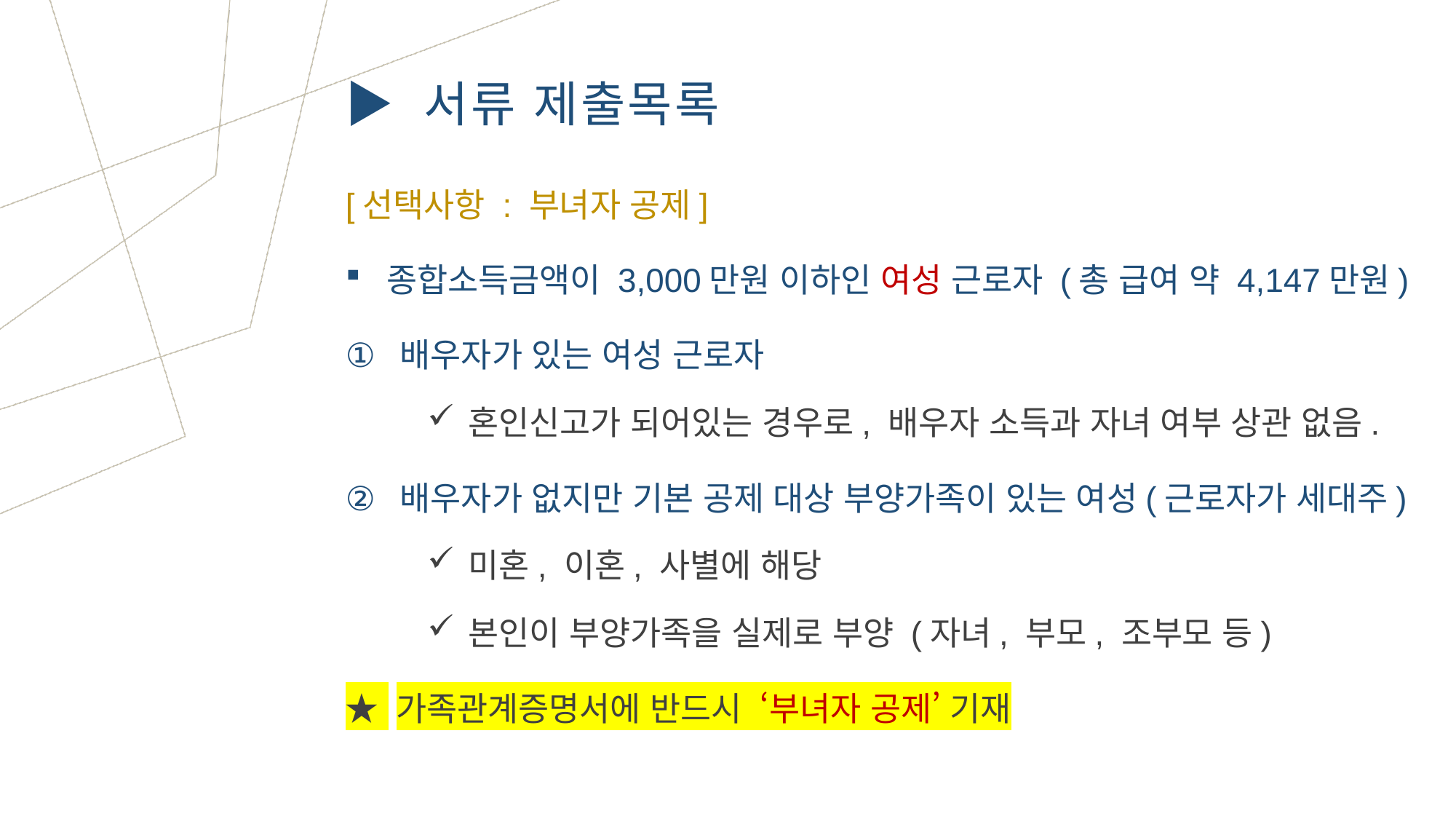

▶ 서류 제출목록
[선택사항 : 부녀자 공제]
종합소득금액이 3,000만원 이하인 여성 근로자 (총 급여 약 4,147만원)
배우자가 있는 여성 근로자
혼인신고가 되어있는 경우로, 배우자 소득과 자녀 여부 상관 없음.
배우자가 없지만 기본 공제 대상 부양가족이 있는 여성(근로자가 세대주)
미혼, 이혼, 사별에 해당
본인이 부양가족을 실제로 부양 (자녀, 부모, 조부모 등)
★ 가족관계증명서에 반드시  ‘부녀자 공제’ 기재